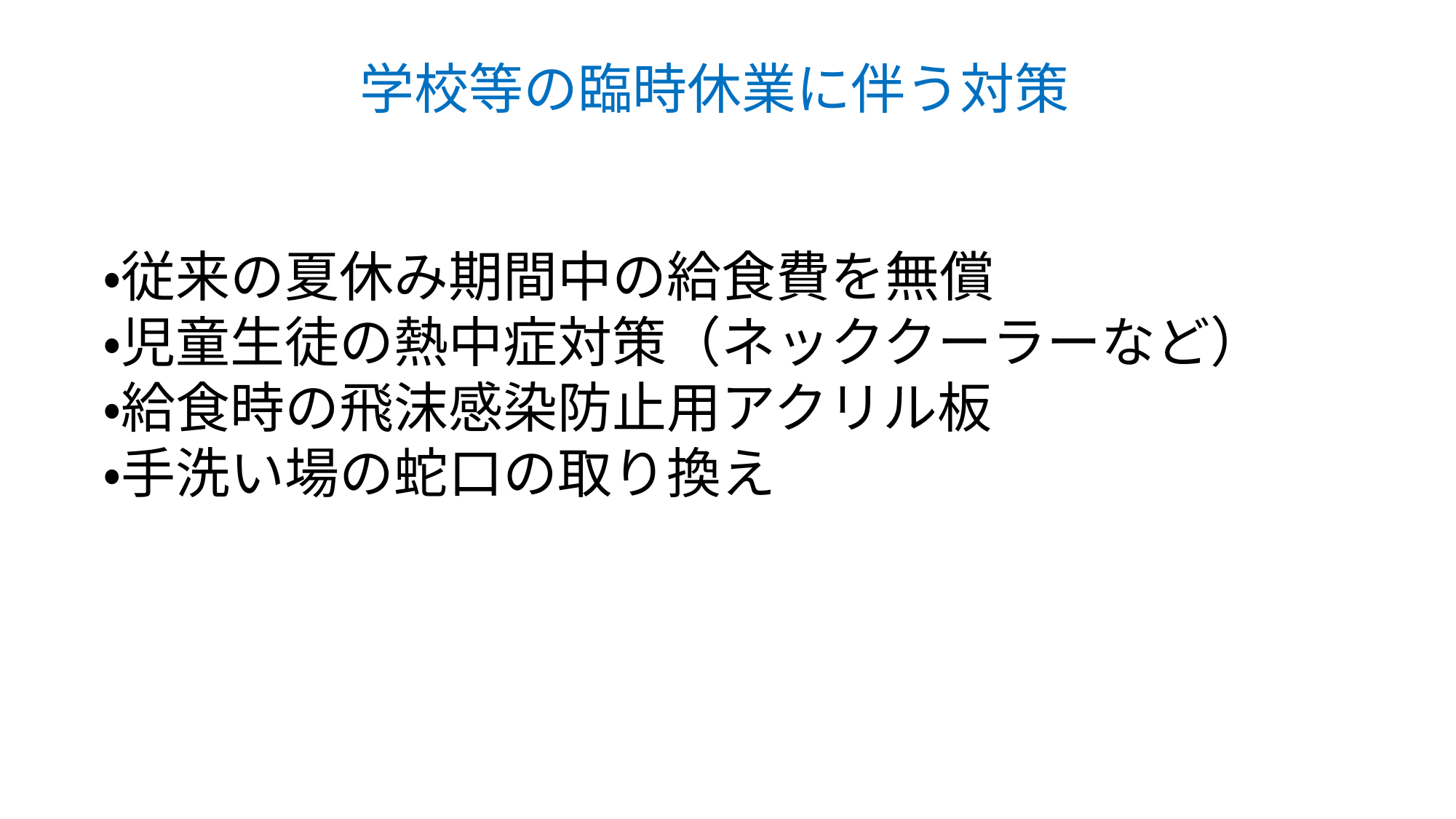

学校等の臨時休業に伴う対策
・従来の夏休み期間中の給食費を無償
・児童生徒の熱中症対策（ネッククーラーなど）
・給食時の飛沫感染防止用アクリル板
・手洗い場の蛇口の取り換え